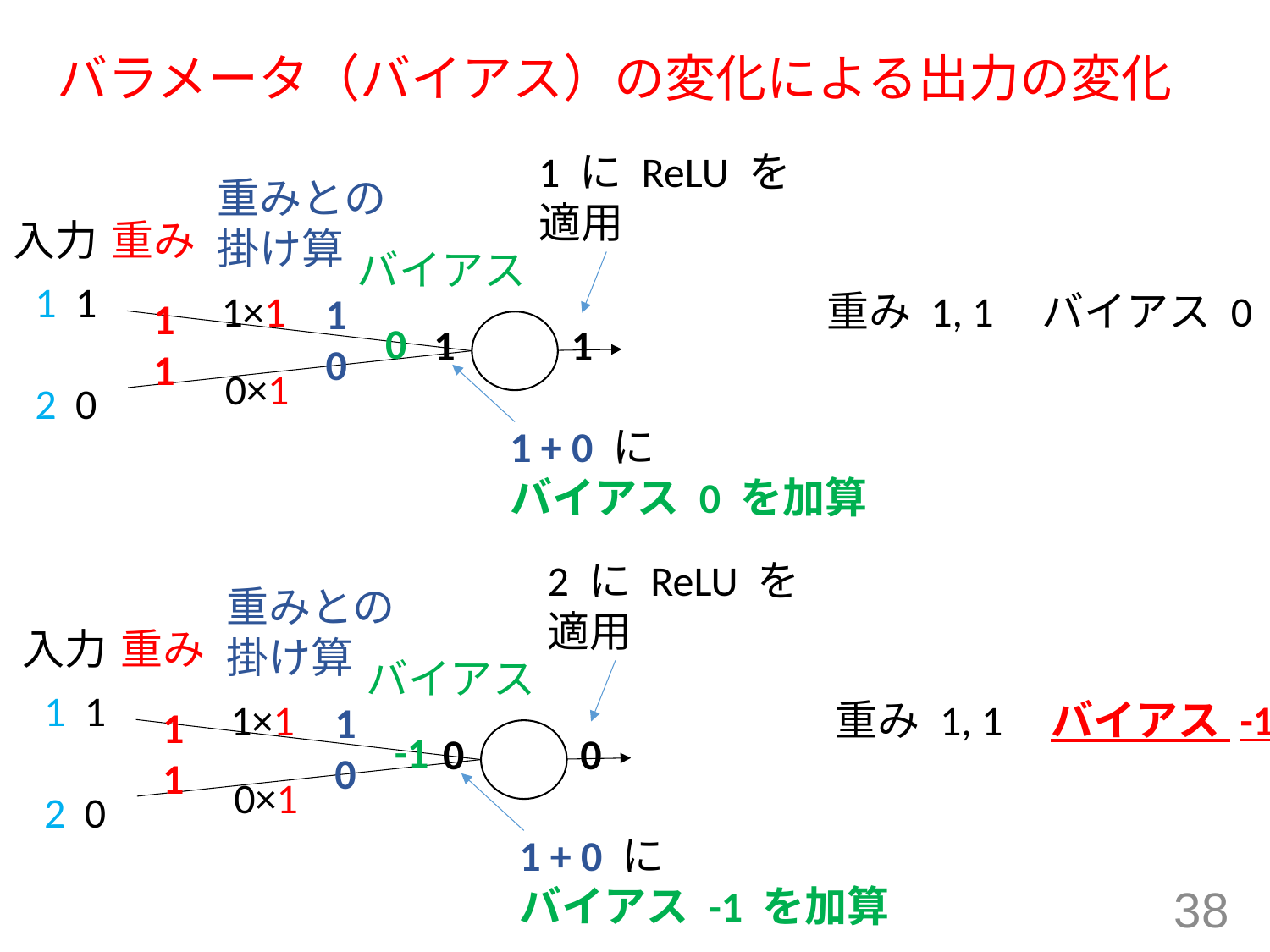

# バラメータ（バイアス）の変化による出力の変化
1 に ReLU を
適用
重みとの
掛け算
入力
重み
バイアス
1  1

2  0
重み 1, 1    バイアス 0
1×1
1
0

1
1

0

1

1

0×1
1 + 0 に
バイアス 0 を加算
2 に ReLU を
適用
重みとの
掛け算
入力
重み
バイアス
1  1

2  0
重み 1, 1    バイアス -1
1×1
1
0

1
1

-1

0

0

0×1
1 + 0 に
バイアス -1 を加算
38